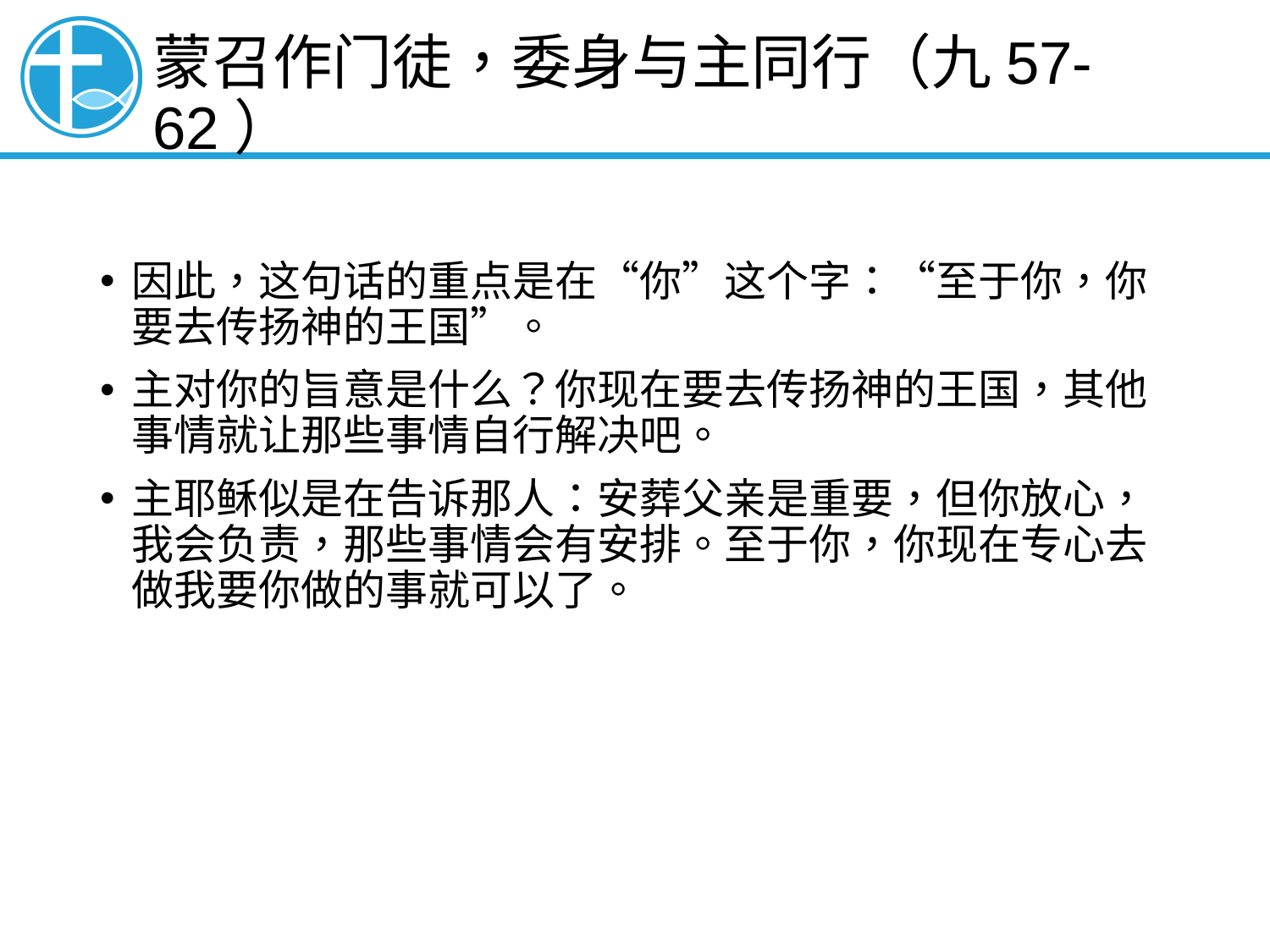

# 蒙召作门徒，委身与主同行（九57-62）
因此，这句话的重点是在“你”这个字：“至于你，你要去传扬神的王国”。
主对你的旨意是什么？你现在要去传扬神的王国，其他事情就让那些事情自行解决吧。
主耶稣似是在告诉那人：安葬父亲是重要，但你放心，我会负责，那些事情会有安排。至于你，你现在专心去做我要你做的事就可以了。